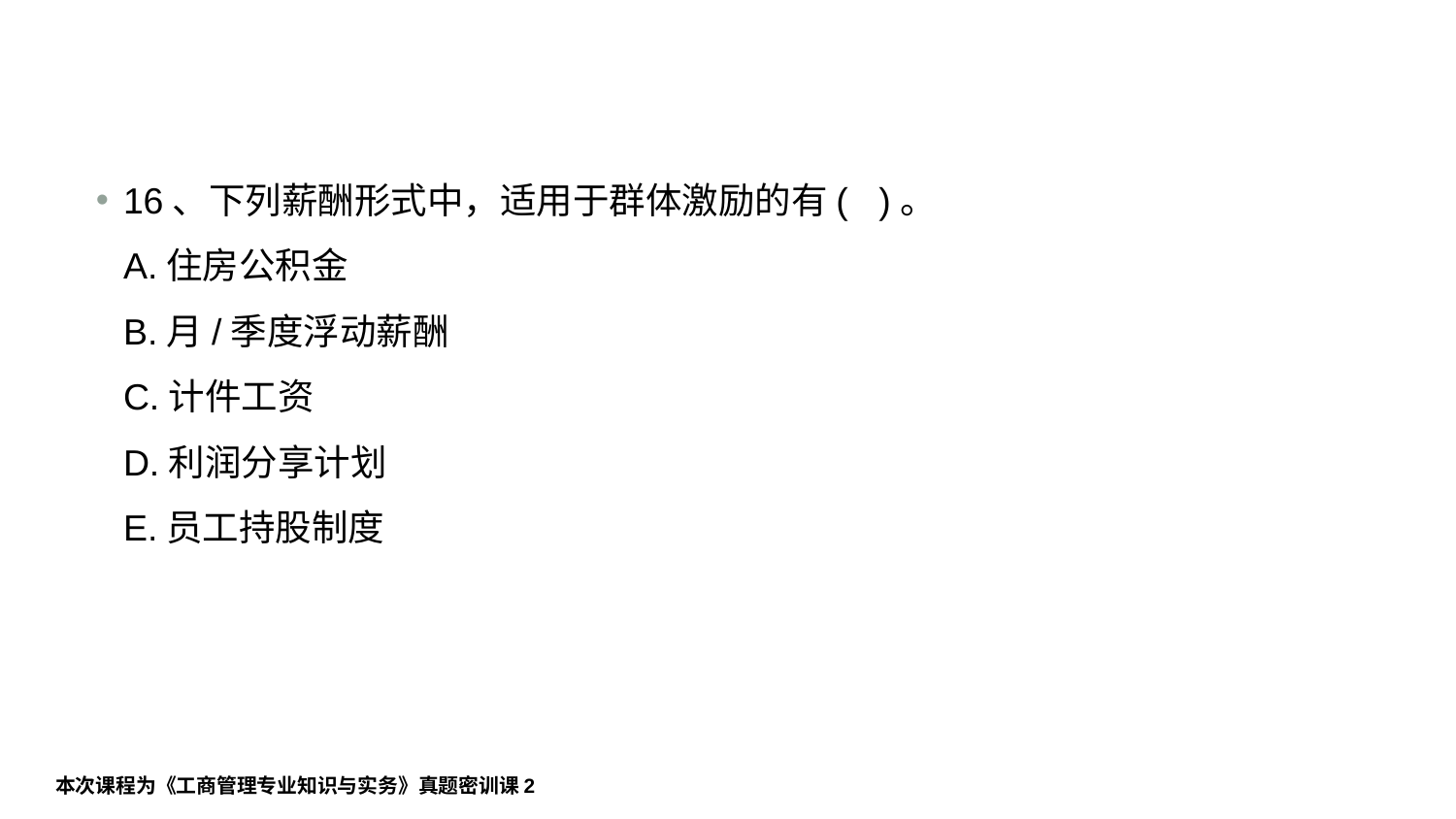

16、下列薪酬形式中，适用于群体激励的有(   )。
A.住房公积金
B.月/季度浮动薪酬
C.计件工资
D.利润分享计划
E.员工持股制度